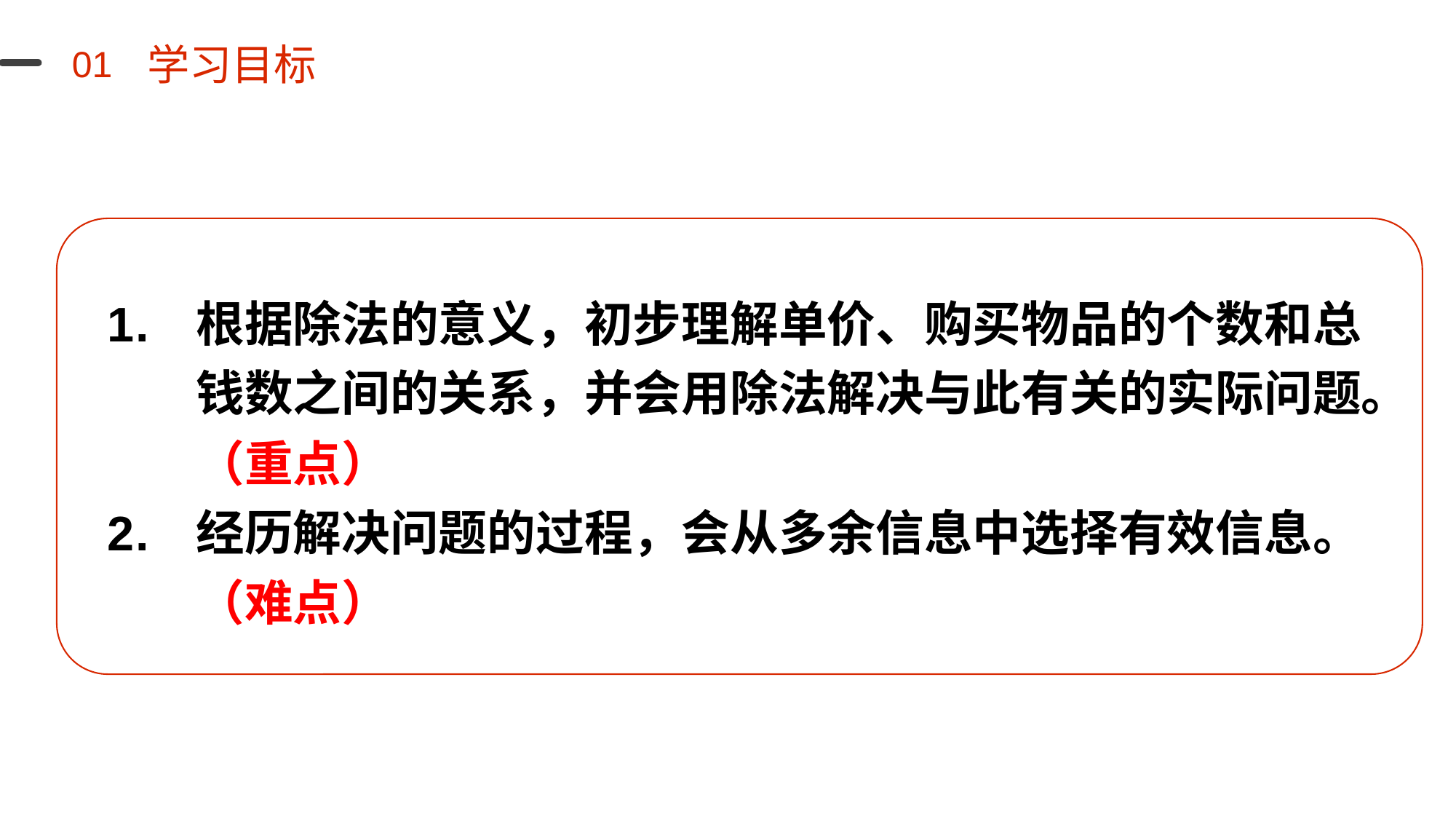

学习目标
01

根据除法的意义，初步理解单价、购买物品的个数和总钱数之间的关系，并会用除法解决与此有关的实际问题。（重点）
经历解决问题的过程，会从多余信息中选择有效信息。（难点）